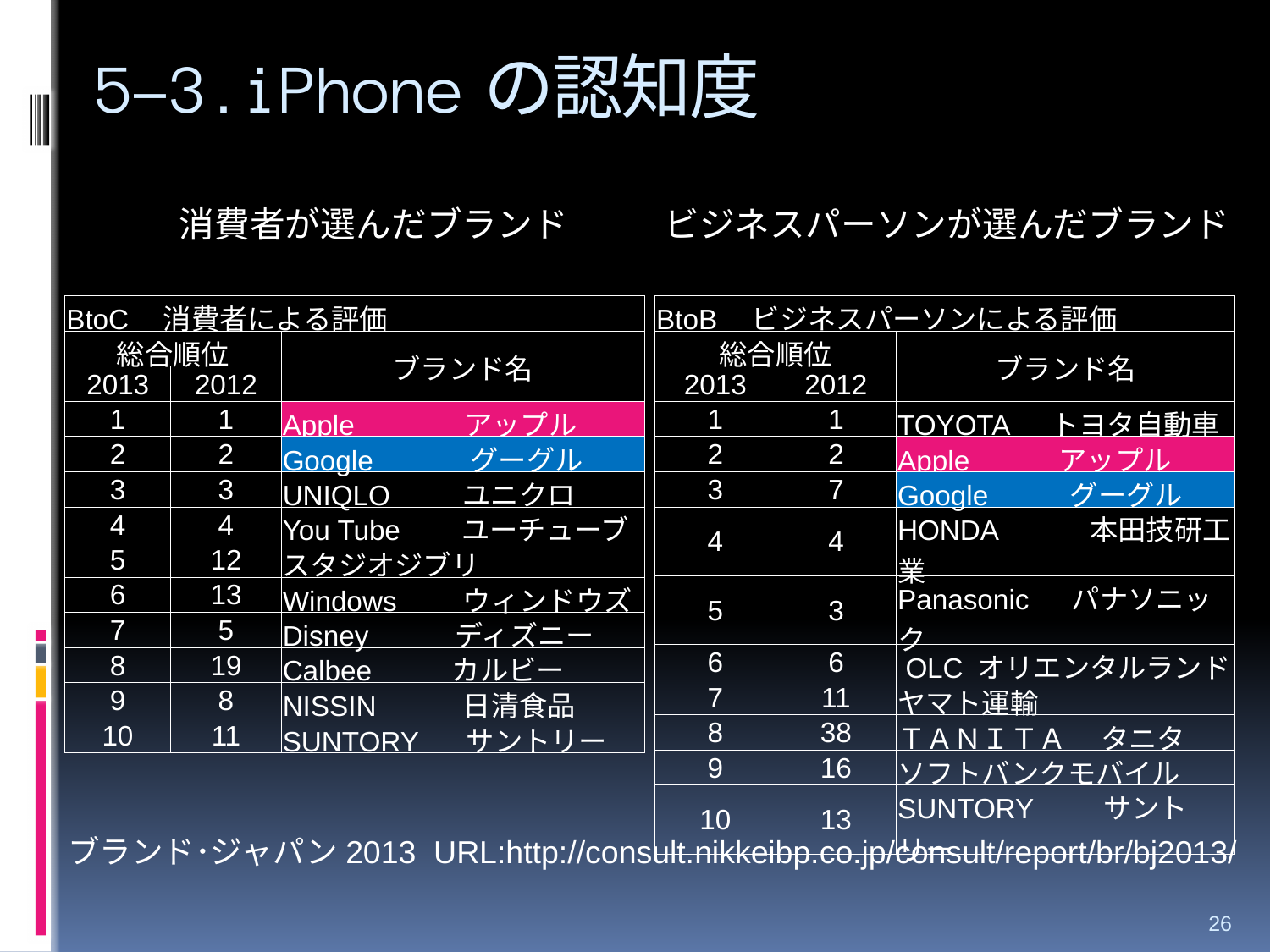

# 5-3.iPhoneの認知度
消費者が選んだブランド
ビジネスパーソンが選んだブランド
| BtoC　消費者による評価 |  |  |
| --- | --- | --- |
| 総合順位 |  | ブランド名 |
| 2013 | 2012 |  |
| 1 | 1 | Apple　　 　 アップル |
| 2 | 2 | Google　　 　グーグル |
| 3 | 3 | UNIQLO　 ユニクロ |
| 4 | 4 | You Tube ユーチューブ |
| 5 | 12 | スタジオジブリ |
| 6 | 13 | Windows　 ウィンドウズ |
| 7 | 5 | Disney 　 ディズニー |
| 8 | 19 | Calbee 　 カルビー |
| 9 | 8 | NISSIN 　 日清食品 |
| 10 | 11 | SUNTORY　 サントリー |
| BtoB　ビジネスパーソンによる評価 |  |  |
| --- | --- | --- |
| 総合順位 |  | ブランド名 |
| 2013 | 2012 |  |
| 1 | 1 | TOYOTA 　トヨタ自動車 |
| 2 | 2 | Apple 　　 アップル |
| 3 | 7 | Google　 　グーグル |
| 4 | 4 | HONDA　　　本田技研工業 |
| 5 | 3 | Panasonic 　パナソニック |
| 6 | 6 | OLC オリエンタルランド |
| 7 | 11 | ヤマト運輸 |
| 8 | 38 | ＴＡＮＩＴＡ　 タニタ |
| 9 | 16 | ソフトバンクモバイル |
| 10 | 13 | SUNTORY　　 サントリー |
ブランド･ジャパン2013  URL:http://consult.nikkeibp.co.jp/consult/report/br/bj2013/
26